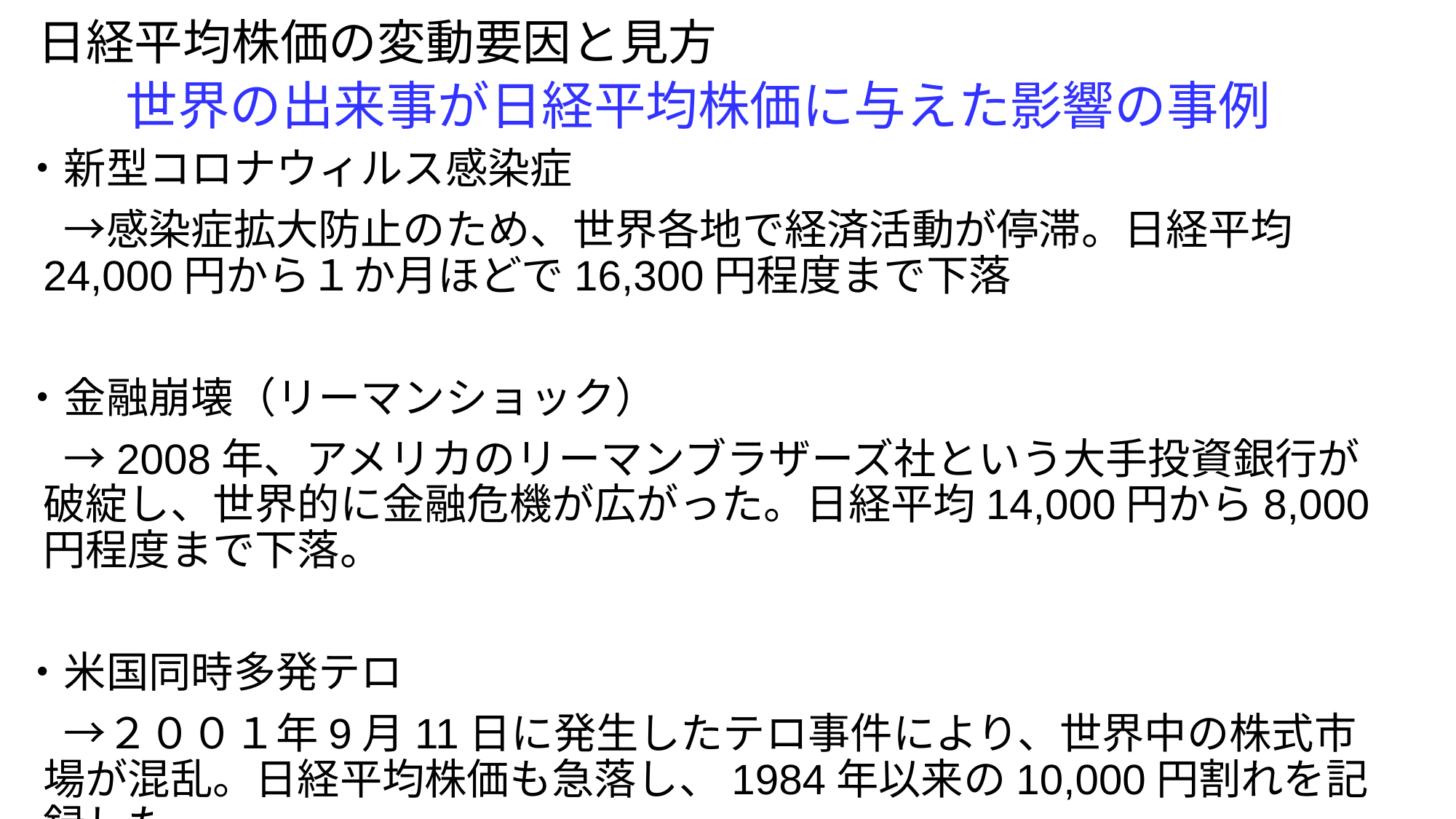

日経平均株価の変動要因と見方
# 世界の出来事が日経平均株価に与えた影響の事例
・新型コロナウィルス感染症
　→感染症拡大防止のため、世界各地で経済活動が停滞。日経平均24,000円から１か月ほどで16,300円程度まで下落

・金融崩壊（リーマンショック）
　→2008年、アメリカのリーマンブラザーズ社という大手投資銀行が破綻し、世界的に金融危機が広がった。日経平均14,000円から8,000円程度まで下落。

・米国同時多発テロ
　→２００１年9月11日に発生したテロ事件により、世界中の株式市場が混乱。日経平均株価も急落し、1984年以来の10,000円割れを記録した。